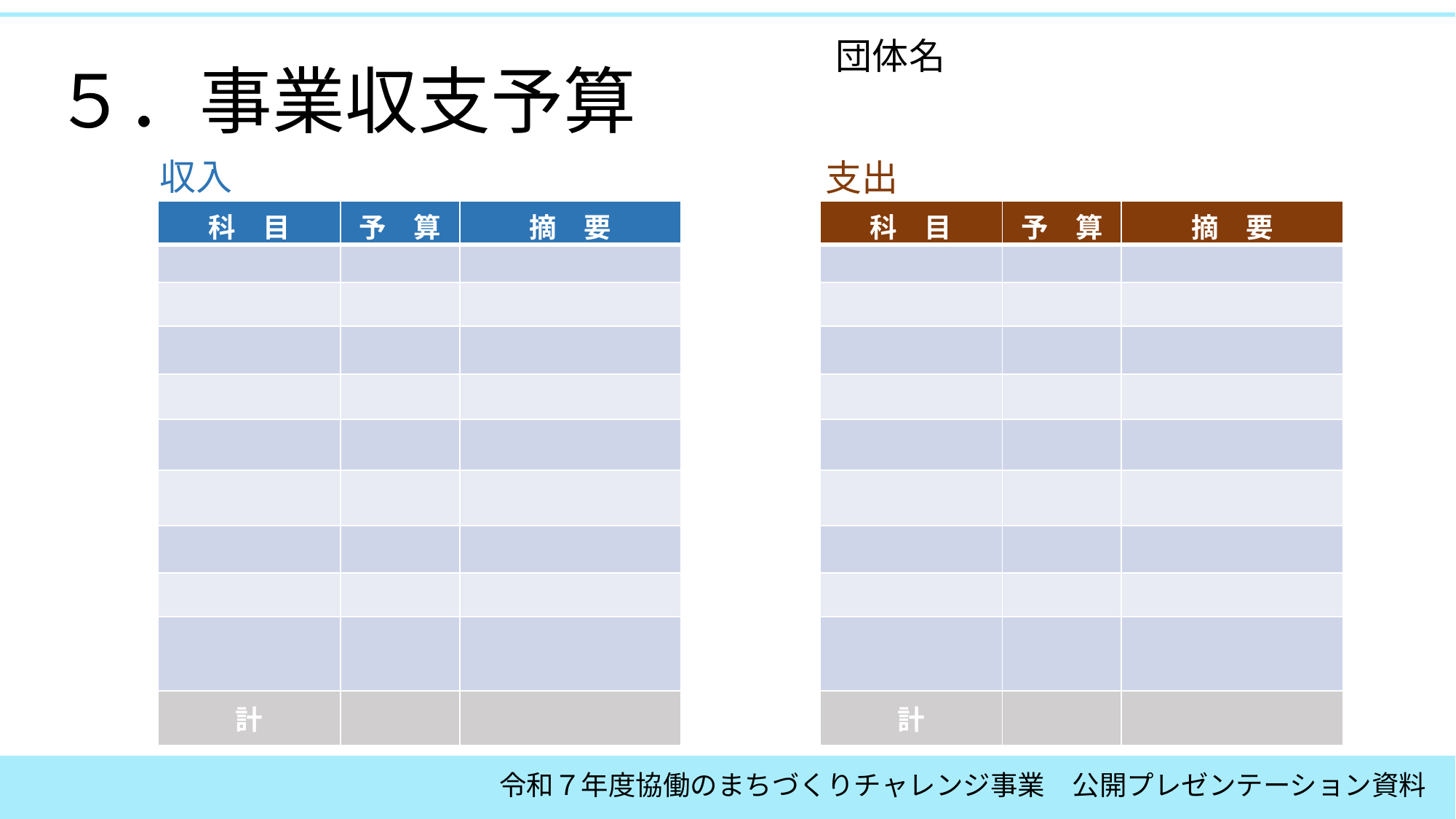

団体名
５．事業収支予算
収入
支出
| 科　目 | 予　算 | 摘　要 |
| --- | --- | --- |
|  |  |  |
|  |  |  |
|  |  |  |
|  |  |  |
|  |  |  |
|  |  |  |
|  |  |  |
|  |  |  |
|  |  |  |
| 計 |  |  |
| 科　目 | 予　算 | 摘　要 |
| --- | --- | --- |
|  |  |  |
|  |  |  |
|  |  |  |
|  |  |  |
|  |  |  |
|  |  |  |
|  |  |  |
|  |  |  |
|  |  |  |
| 計 |  |  |

令和７年度協働のまちづくりチャレンジ事業　公開プレゼンテーション資料